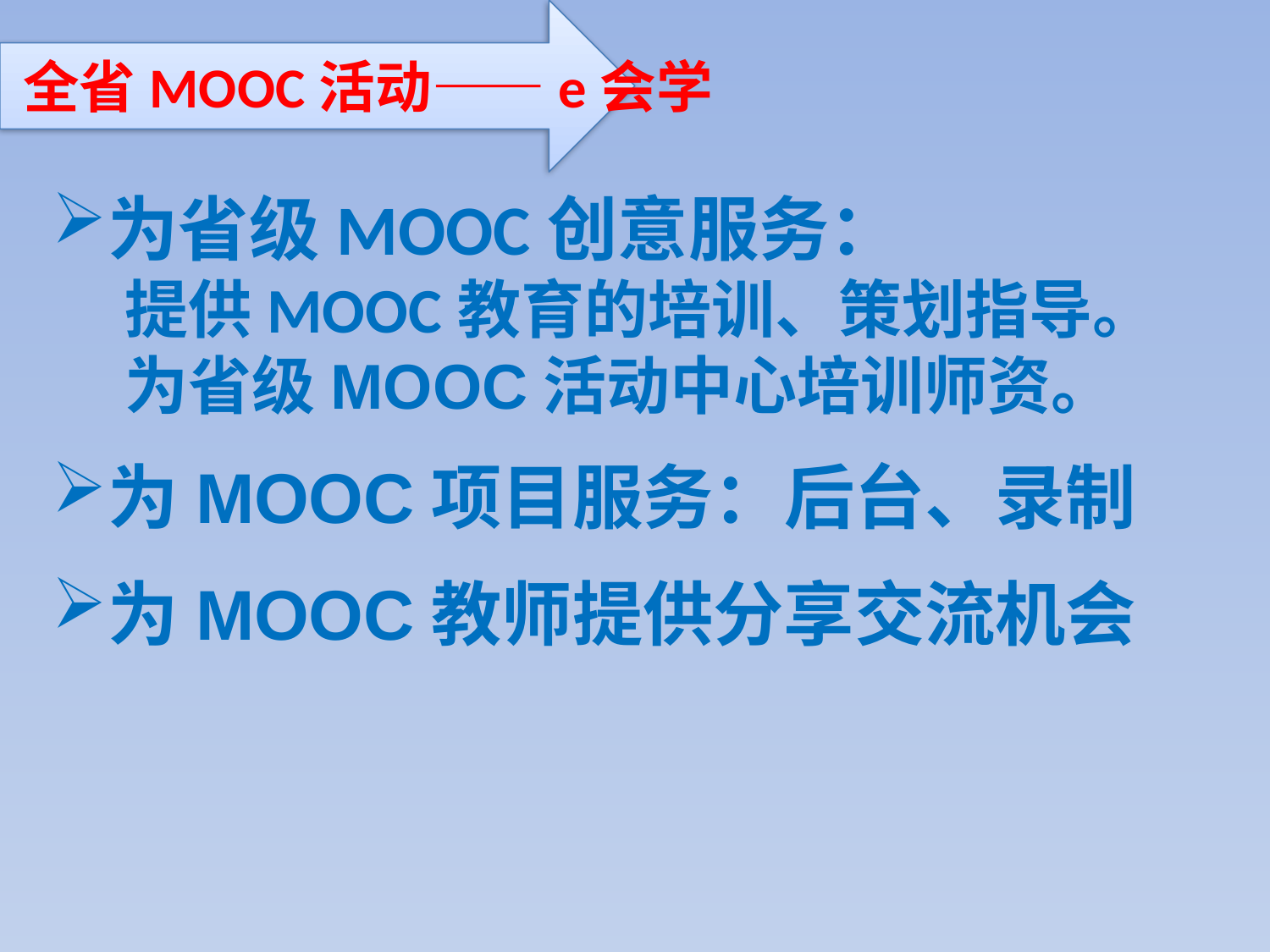

全省MOOC活动——e会学
为省级MOOC创意服务：
    提供MOOC教育的培训、策划指导。
    为省级MOOC活动中心培训师资。
为MOOC项目服务：后台、录制
为MOOC教师提供分享交流机会